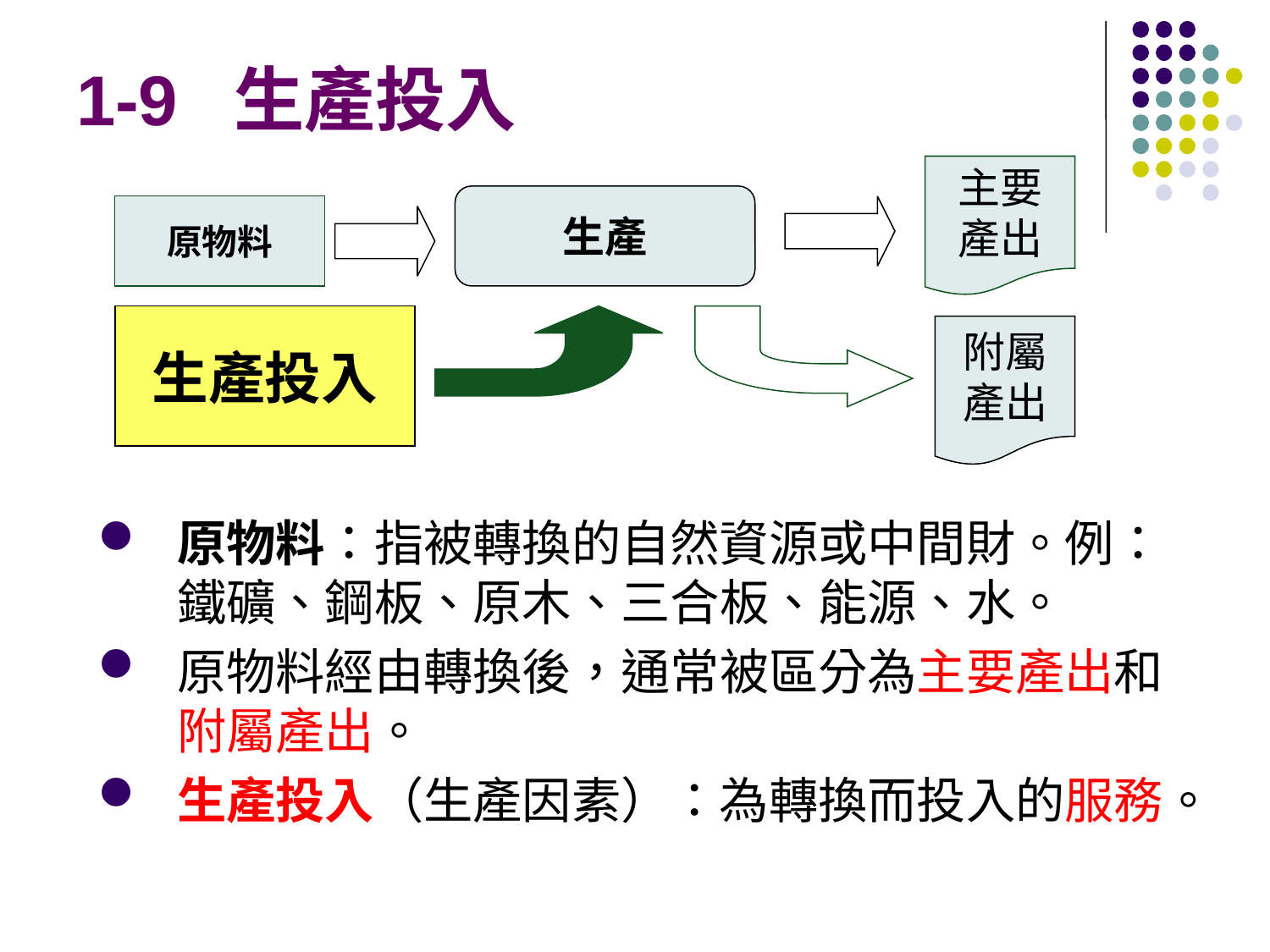

# 1-9  生產投入
主要
產出

生產

原物料

生產投入

附屬
產出
原物料：指被轉換的自然資源或中間財。例：鐵礦、鋼板、原木、三合板、能源、水。
原物料經由轉換後，通常被區分為主要產出和附屬產出。
生產投入（生產因素）：為轉換而投入的服務。